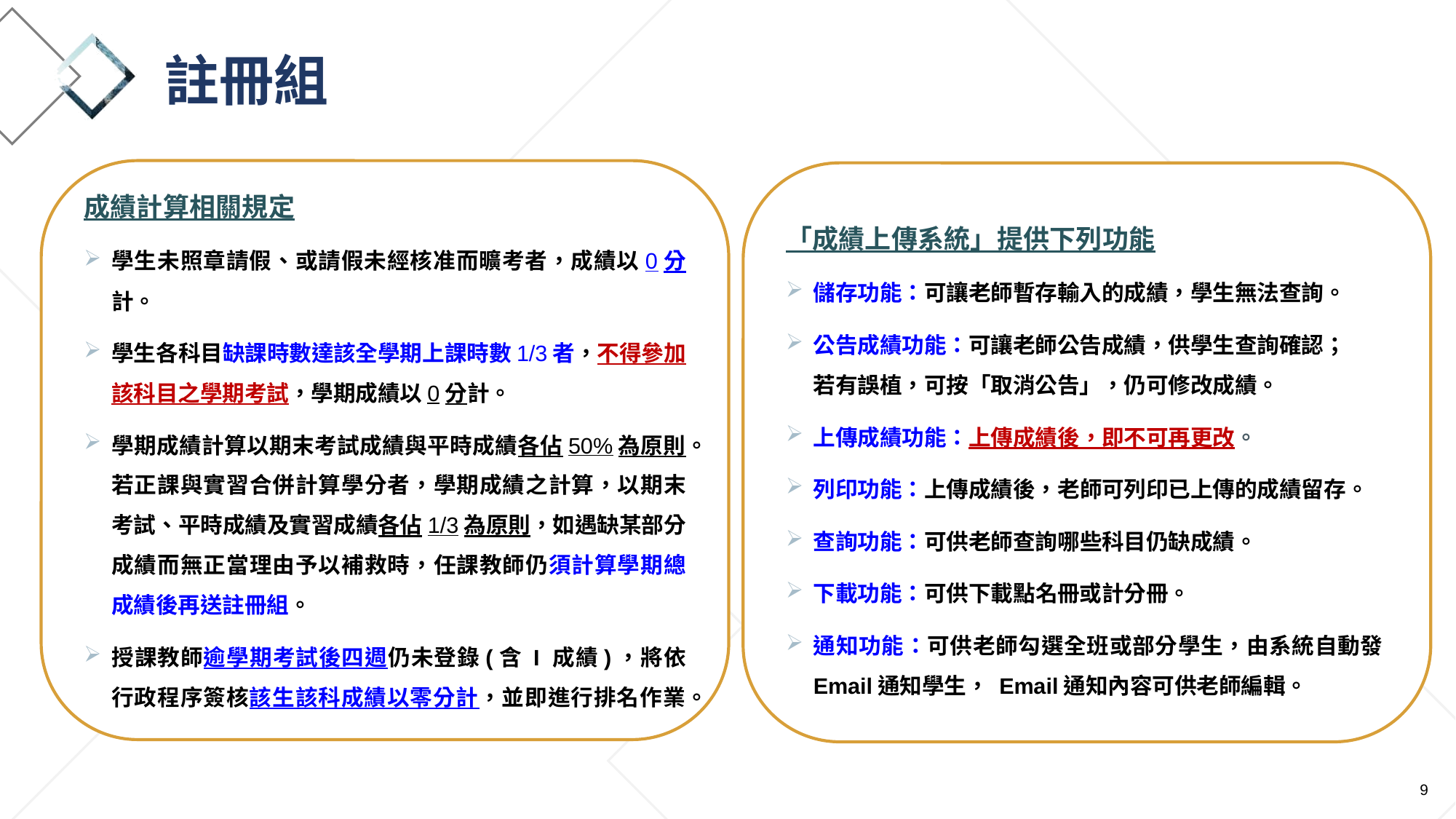

註冊組
成績計算相關規定
學生未照章請假、或請假未經核准而曠考者，成績以0分計。
學生各科目缺課時數達該全學期上課時數1/3者，不得參加該科目之學期考試，學期成績以0分計。
學期成績計算以期末考試成績與平時成績各佔50%為原則。若正課與實習合併計算學分者，學期成績之計算，以期末考試、平時成績及實習成績各佔1/3為原則，如遇缺某部分成績而無正當理由予以補救時，任課教師仍須計算學期總成績後再送註冊組。
授課教師逾學期考試後四週仍未登錄(含 I 成績)，將依行政程序簽核該生該科成績以零分計，並即進行排名作業。
「成績上傳系統」提供下列功能
儲存功能：可讓老師暫存輸入的成績，學生無法查詢。
公告成績功能：可讓老師公告成績，供學生查詢確認；
若有誤植，可按「取消公告」，仍可修改成績。
上傳成績功能：上傳成績後，即不可再更改。
列印功能：上傳成績後，老師可列印已上傳的成績留存。
查詢功能：可供老師查詢哪些科目仍缺成績。
下載功能：可供下載點名冊或計分冊。
通知功能：可供老師勾選全班或部分學生，由系統自動發Email通知學生， Email通知內容可供老師編輯。
學系學伴與新生
交流時間
109特殊選才
新生與師長合影
9